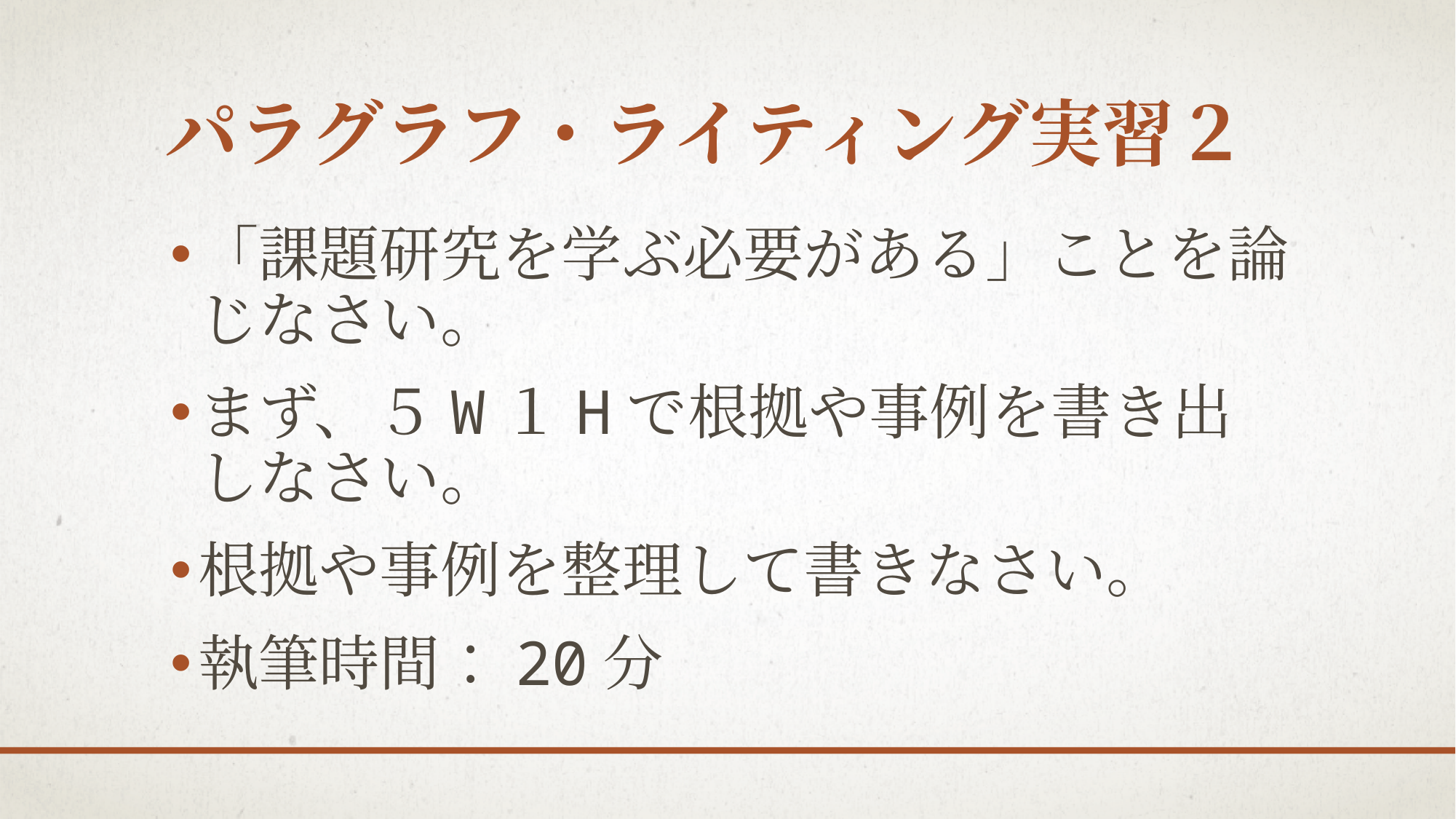

# パラグラフ・ライティング実習２
「課題研究を学ぶ必要がある」ことを論じなさい。
まず、５W１Hで根拠や事例を書き出しなさい。
根拠や事例を整理して書きなさい。
執筆時間：20分